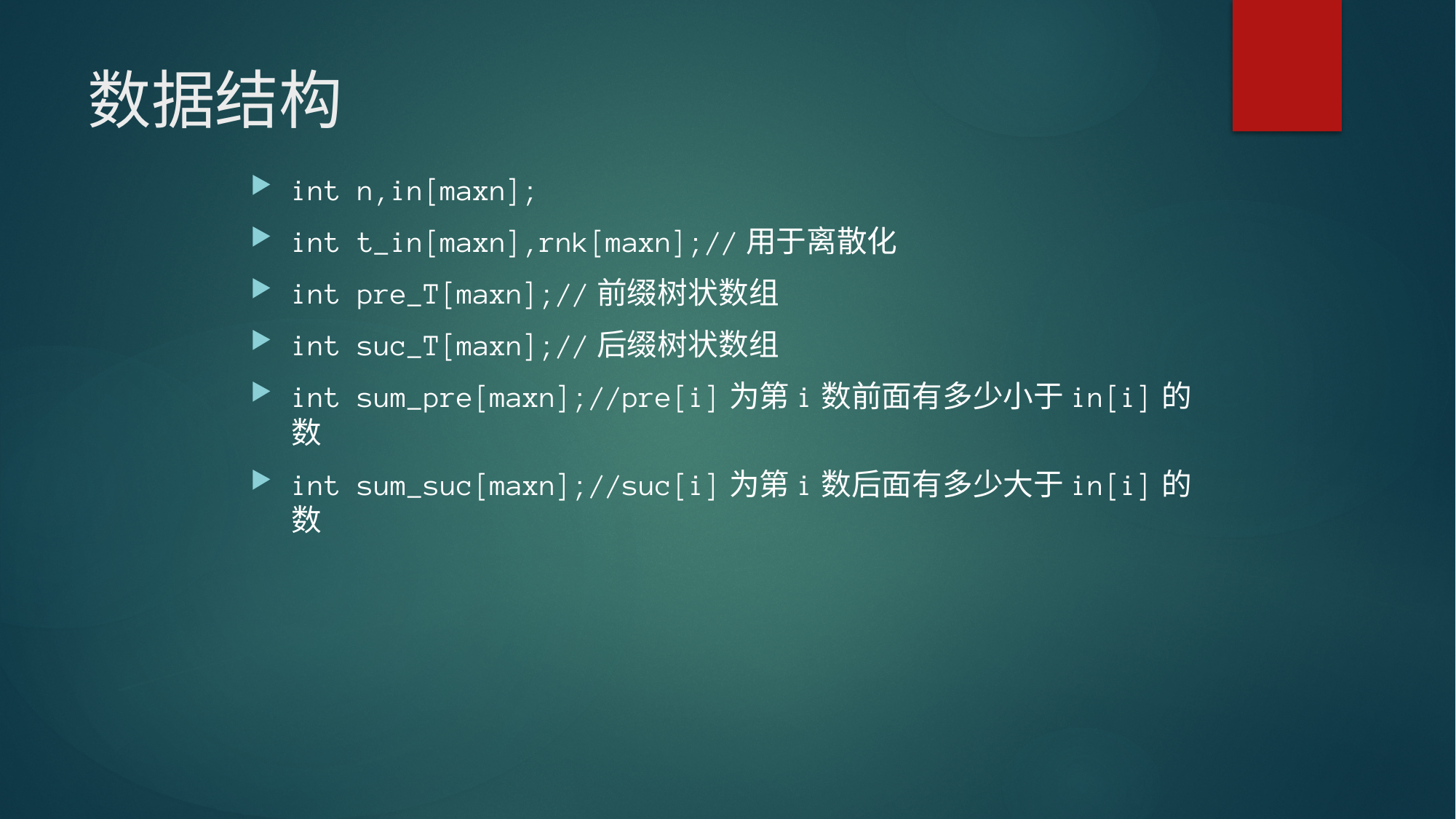

# 数据结构
int n,in[maxn];
int t_in[maxn],rnk[maxn];//用于离散化
int pre_T[maxn];//前缀树状数组
int suc_T[maxn];//后缀树状数组
int sum_pre[maxn];//pre[i]为第i数前面有多少小于in[i]的数
int sum_suc[maxn];//suc[i]为第i数后面有多少大于in[i]的数